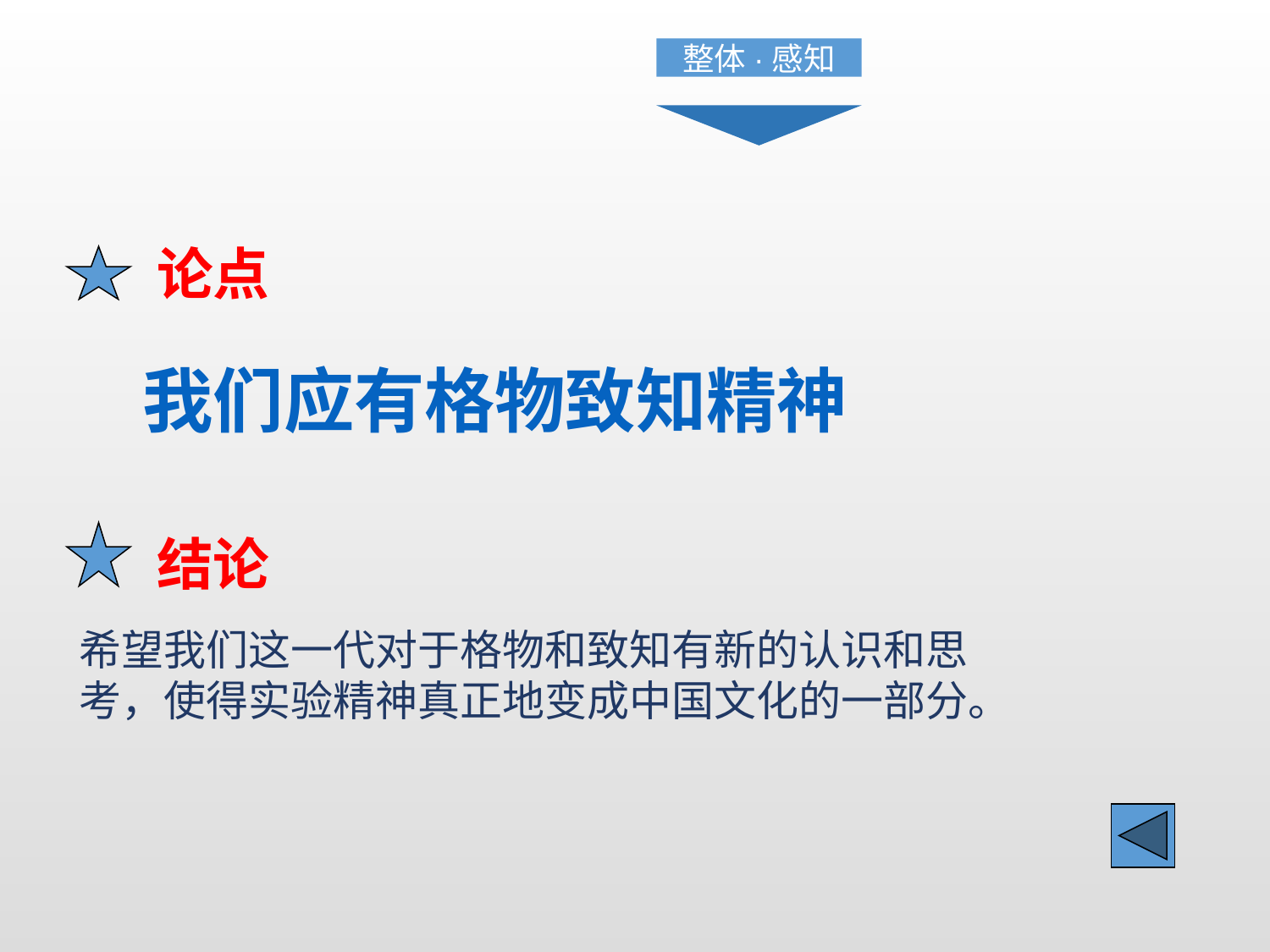

整体·感知

论点

我们应有格物致知精神

结论
希望我们这一代对于格物和致知有新的认识和思考，使得实验精神真正地变成中国文化的一部分。